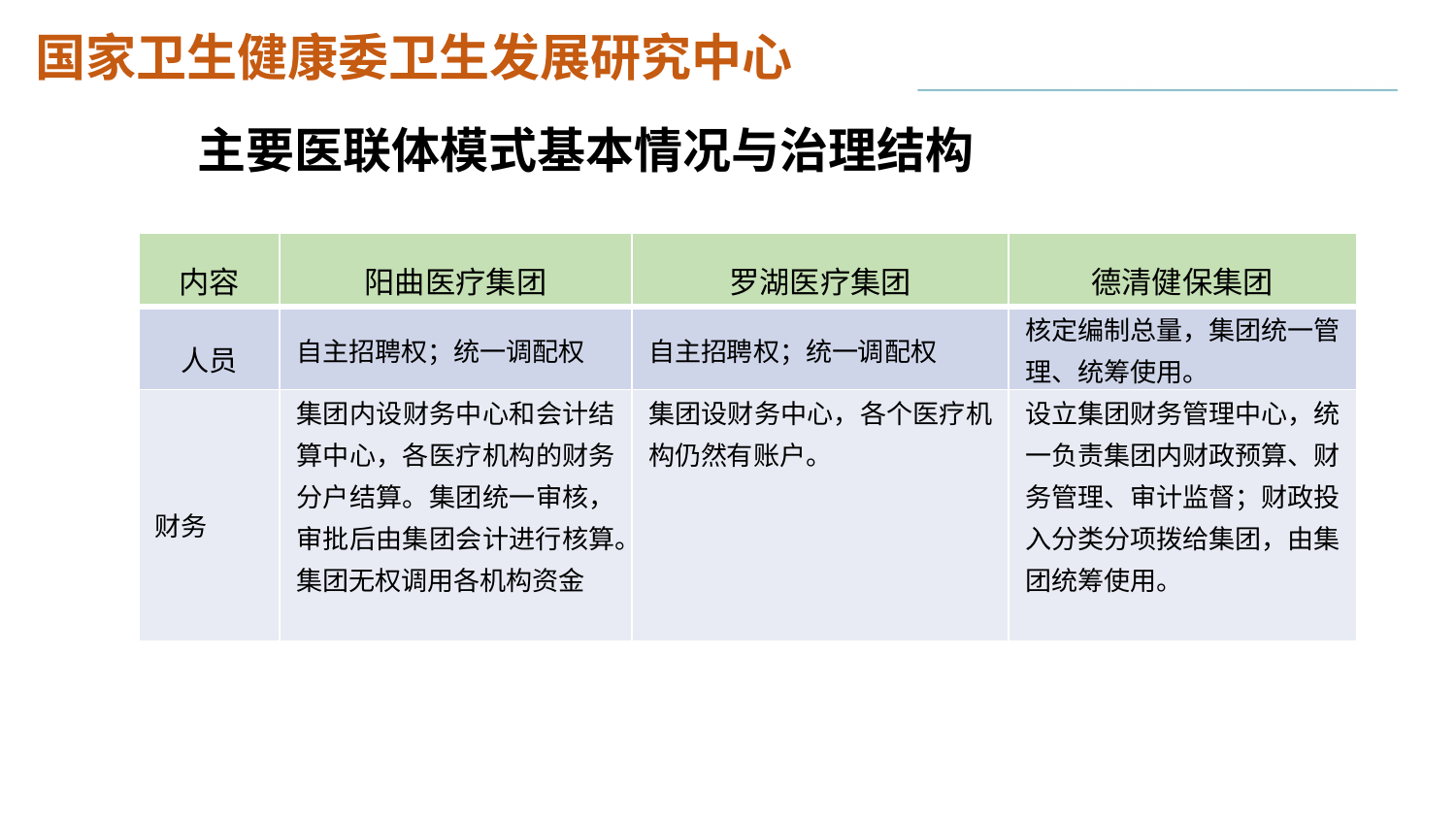

# 主要医联体模式基本情况与治理结构
| 内容 | 阳曲医疗集团 | 罗湖医疗集团 | 德清健保集团 |
| --- | --- | --- | --- |
| 人员 | 自主招聘权；统一调配权 | 自主招聘权；统一调配权 | 核定编制总量，集团统一管理、统筹使用。 |
| 财务 | 集团内设财务中心和会计结算中心，各医疗机构的财务分户结算。集团统一审核，审批后由集团会计进行核算。集团无权调用各机构资金 | 集团设财务中心，各个医疗机构仍然有账户。 | 设立集团财务管理中心，统一负责集团内财政预算、财务管理、审计监督；财政投入分类分项拨给集团，由集团统筹使用。 |